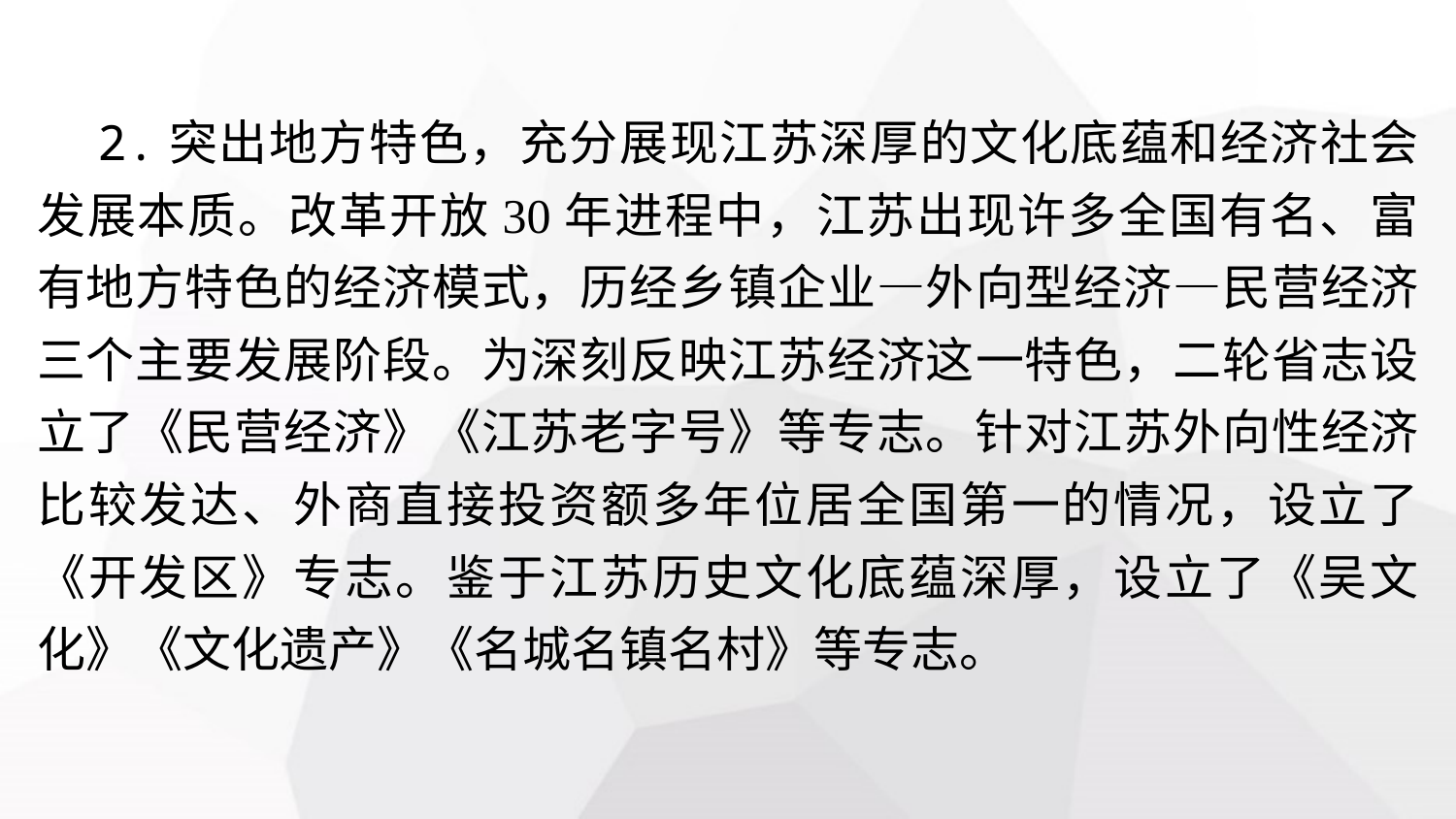

2.突出地方特色，充分展现江苏深厚的文化底蕴和经济社会发展本质。改革开放30年进程中，江苏出现许多全国有名、富有地方特色的经济模式，历经乡镇企业—外向型经济—民营经济三个主要发展阶段。为深刻反映江苏经济这一特色，二轮省志设立了《民营经济》《江苏老字号》等专志。针对江苏外向性经济比较发达、外商直接投资额多年位居全国第一的情况，设立了《开发区》专志。鉴于江苏历史文化底蕴深厚，设立了《吴文化》《文化遗产》《名城名镇名村》等专志。